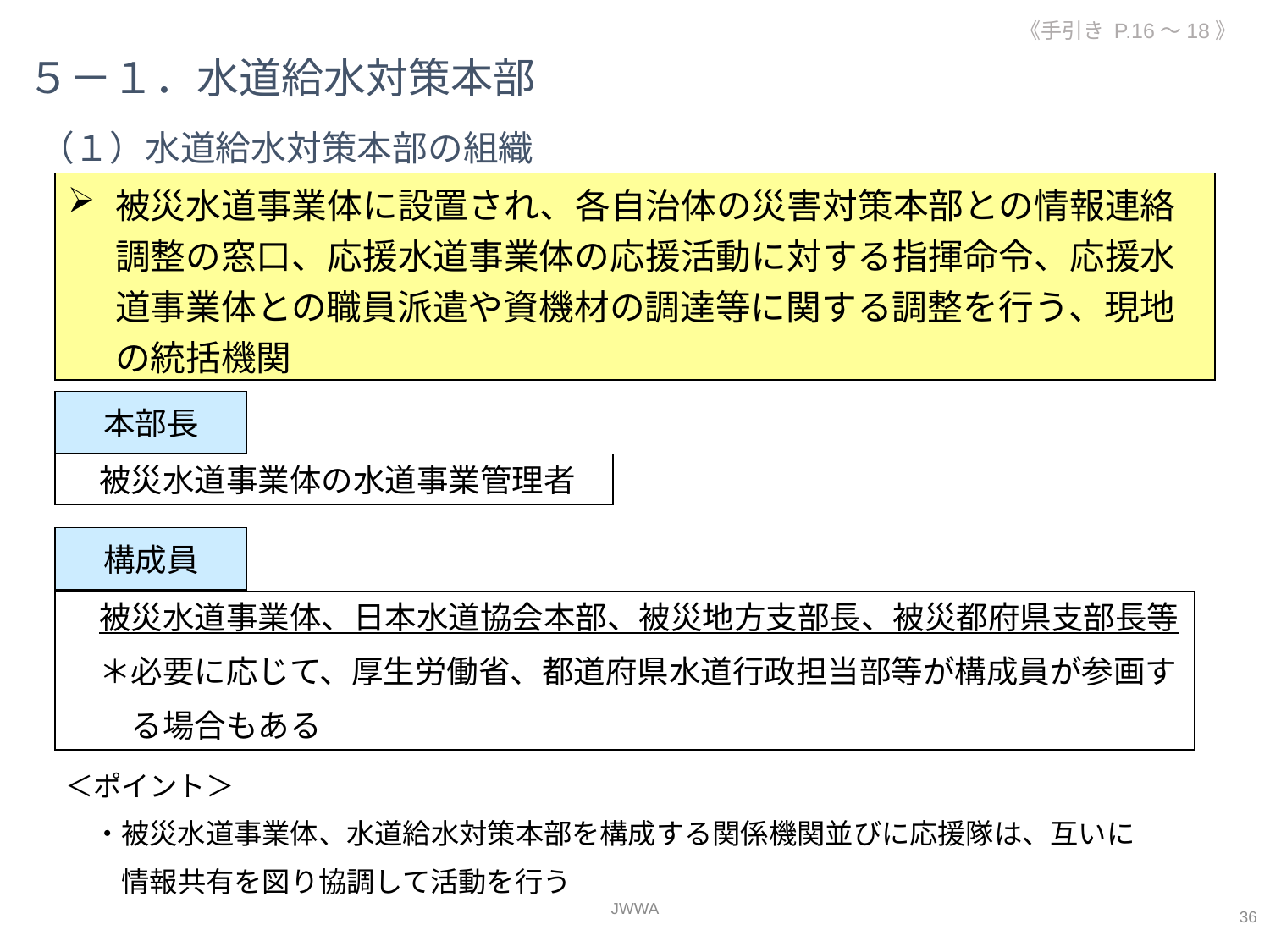

《手引き P.16～18》
５－１．水道給水対策本部
（１）水道給水対策本部の組織
被災水道事業体に設置され、各自治体の災害対策本部との情報連絡調整の窓口、応援水道事業体の応援活動に対する指揮命令、応援水道事業体との職員派遣や資機材の調達等に関する調整を行う、現地の統括機関
本部長

　被災水道事業体の水道事業管理者
構成員

　被災水道事業体、日本水道協会本部、被災地方支部長、被災都府県支部長等
　＊必要に応じて、厚生労働省、都道府県水道行政担当部等が構成員が参画す
　　る場合もある
＜ポイント＞
　・被災水道事業体、水道給水対策本部を構成する関係機関並びに応援隊は、互いに
　　情報共有を図り協調して活動を行う
JWWA
36